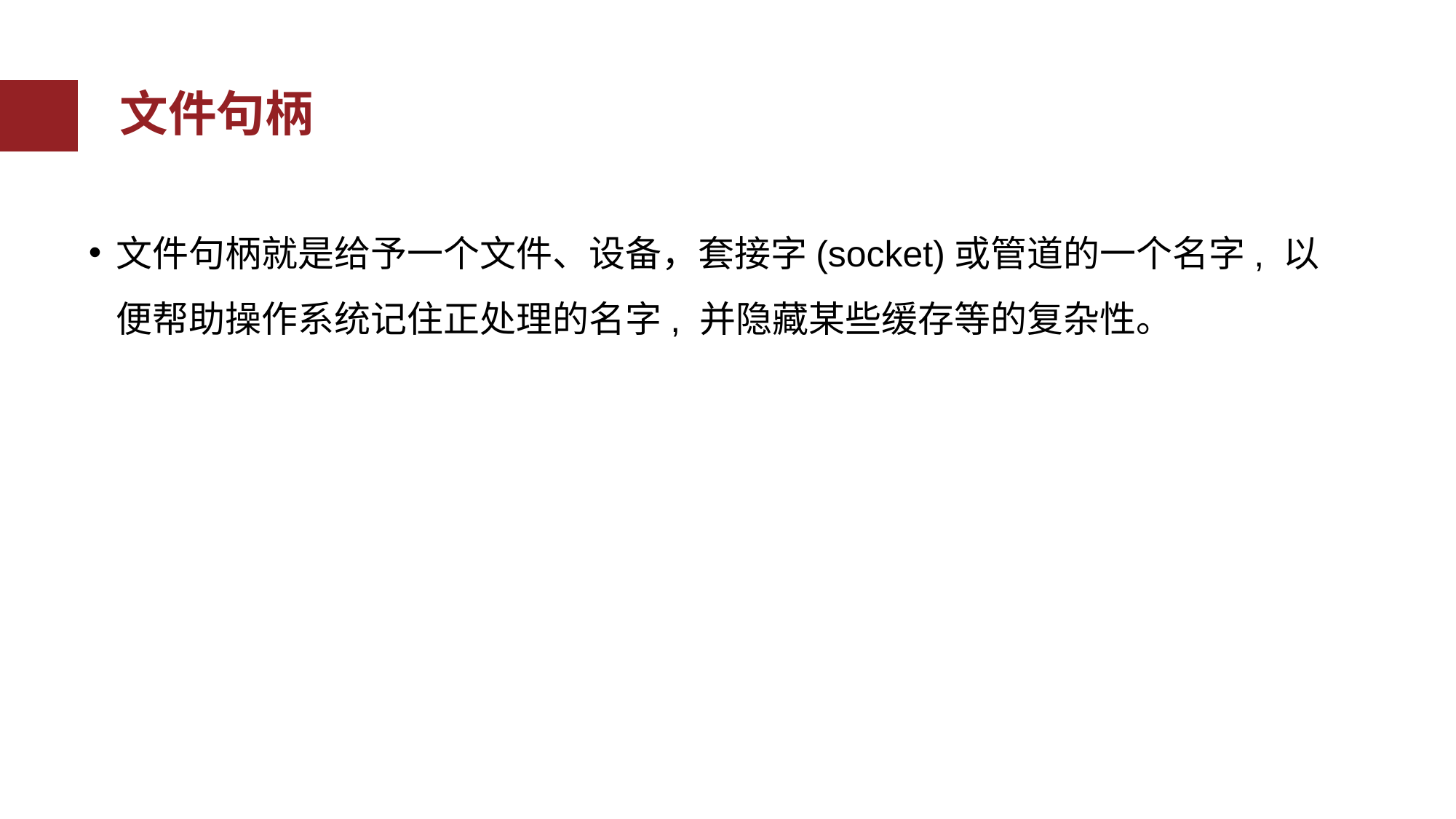

文件句柄

文件句柄就是给予一个文件、设备，套接字(socket)或管道的一个名字, 以便帮助操作系统记住正处理的名字, 并隐藏某些缓存等的复杂性。